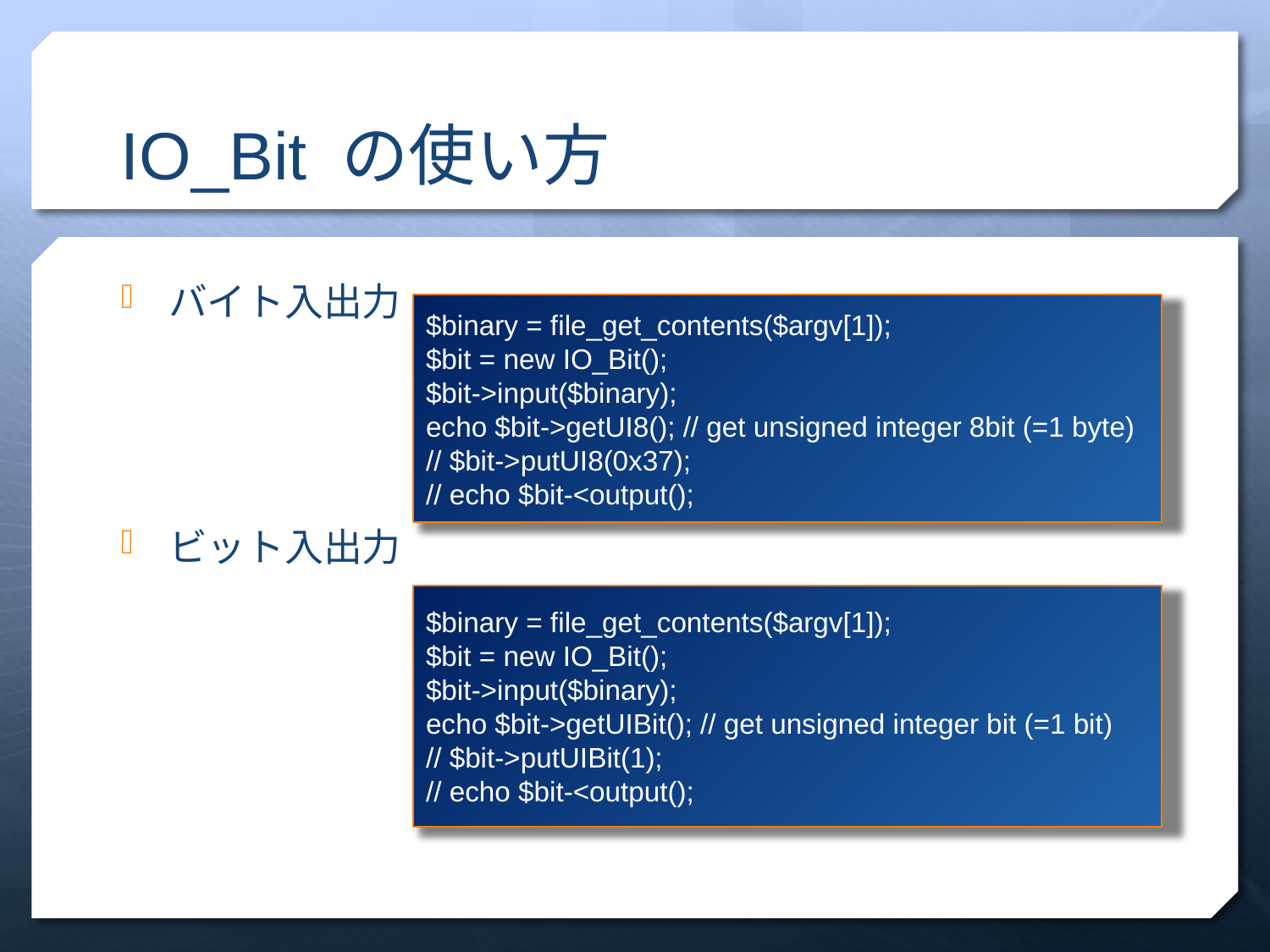

# IO_Bit の使い方
バイト入出力

ビット入出力
$binary = file_get_contents($argv[1]);
$bit = new IO_Bit();
$bit->input($binary);
echo $bit->getUI8(); // get unsigned integer 8bit (=1 byte)
// $bit->putUI8(0x37);
// echo $bit-<output();
$binary = file_get_contents($argv[1]);
$bit = new IO_Bit();
$bit->input($binary);
echo $bit->getUIBit(); // get unsigned integer bit (=1 bit)
// $bit->putUIBit(1);
// echo $bit-<output();